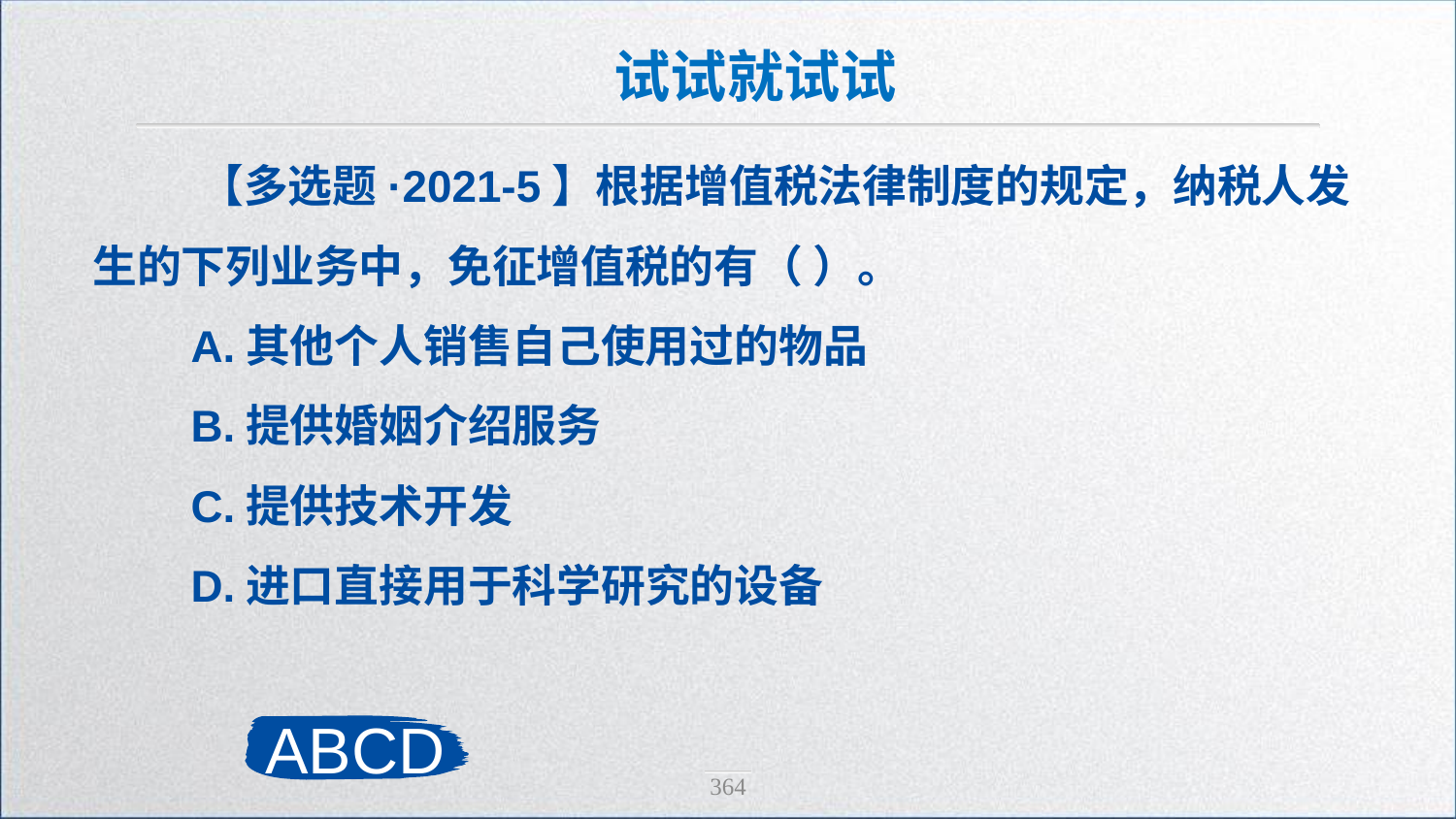

试试就试试
 【多选题·2021-5】根据增值税法律制度的规定，纳税人发生的下列业务中，免征增值税的有（ ）。
 A.其他个人销售自己使用过的物品
 B.提供婚姻介绍服务
 C.提供技术开发
 D.进口直接用于科学研究的设备
ABCD

364